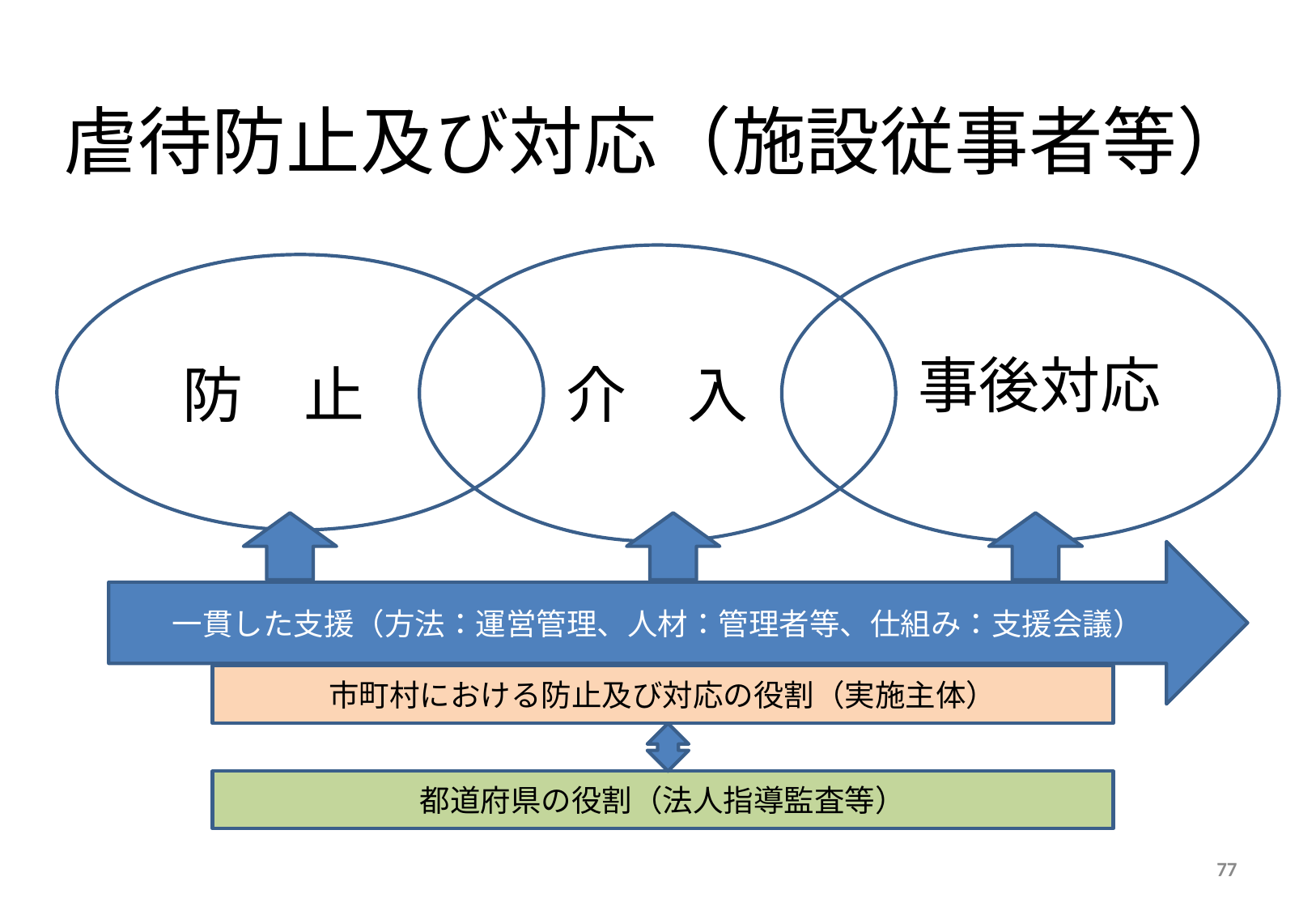

# 虐待防止及び対応（施設従事者等）

事後対応

防　止

介　入

一貫した支援（方法：運営管理、人材：管理者等、仕組み：支援会議）
市町村における防止及び対応の役割（実施主体）

都道府県の役割（法人指導監査等）
77